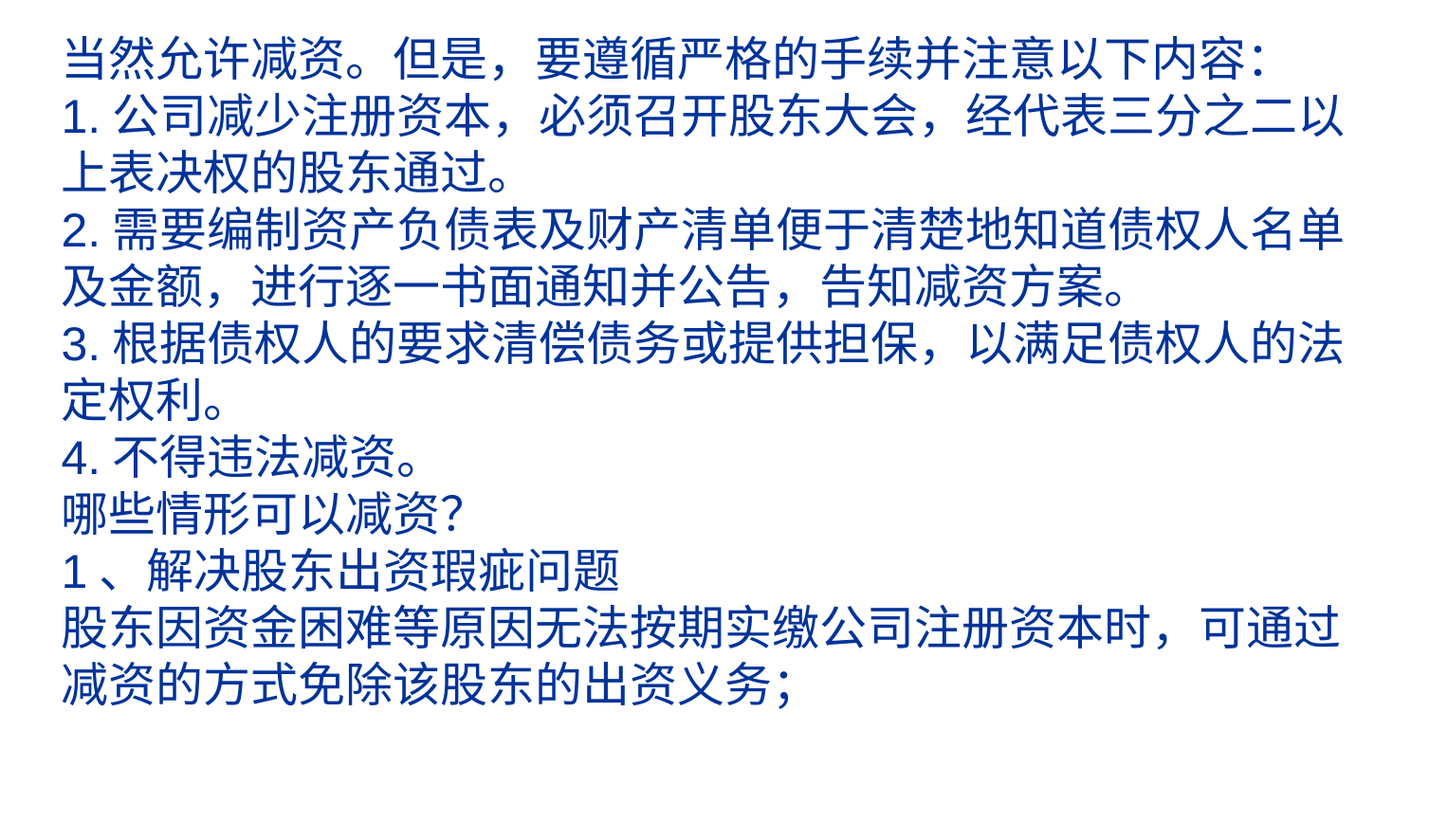

# 当然允许减资。但是，要遵循严格的手续并注意以下内容： 1.公司减少注册资本，必须召开股东大会，经代表三分之二以上表决权的股东通过。 2.需要编制资产负债表及财产清单便于清楚地知道债权人名单及金额，进行逐一书面通知并公告，告知减资方案。 3.根据债权人的要求清偿债务或提供担保，以满足债权人的法定权利。 4.不得违法减资。 哪些情形可以减资？ 1、解决股东出资瑕疵问题 股东因资金困难等原因无法按期实缴公司注册资本时，可通过减资的方式免除该股东的出资义务；